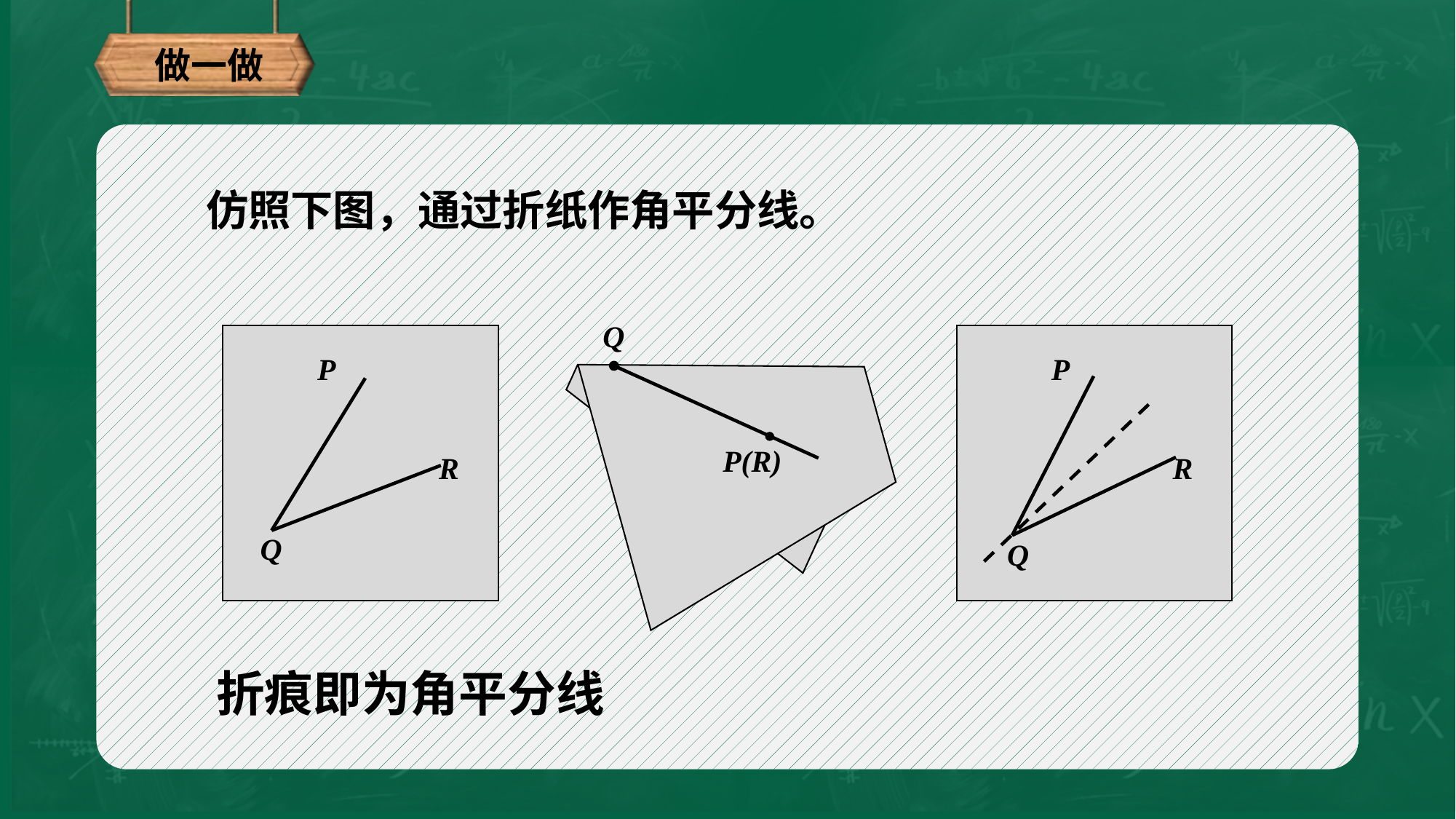

做一做
仿照下图，通过折纸作角平分线。
Q

P
P

P(R)
R
R
Q
Q
折痕即为角平分线